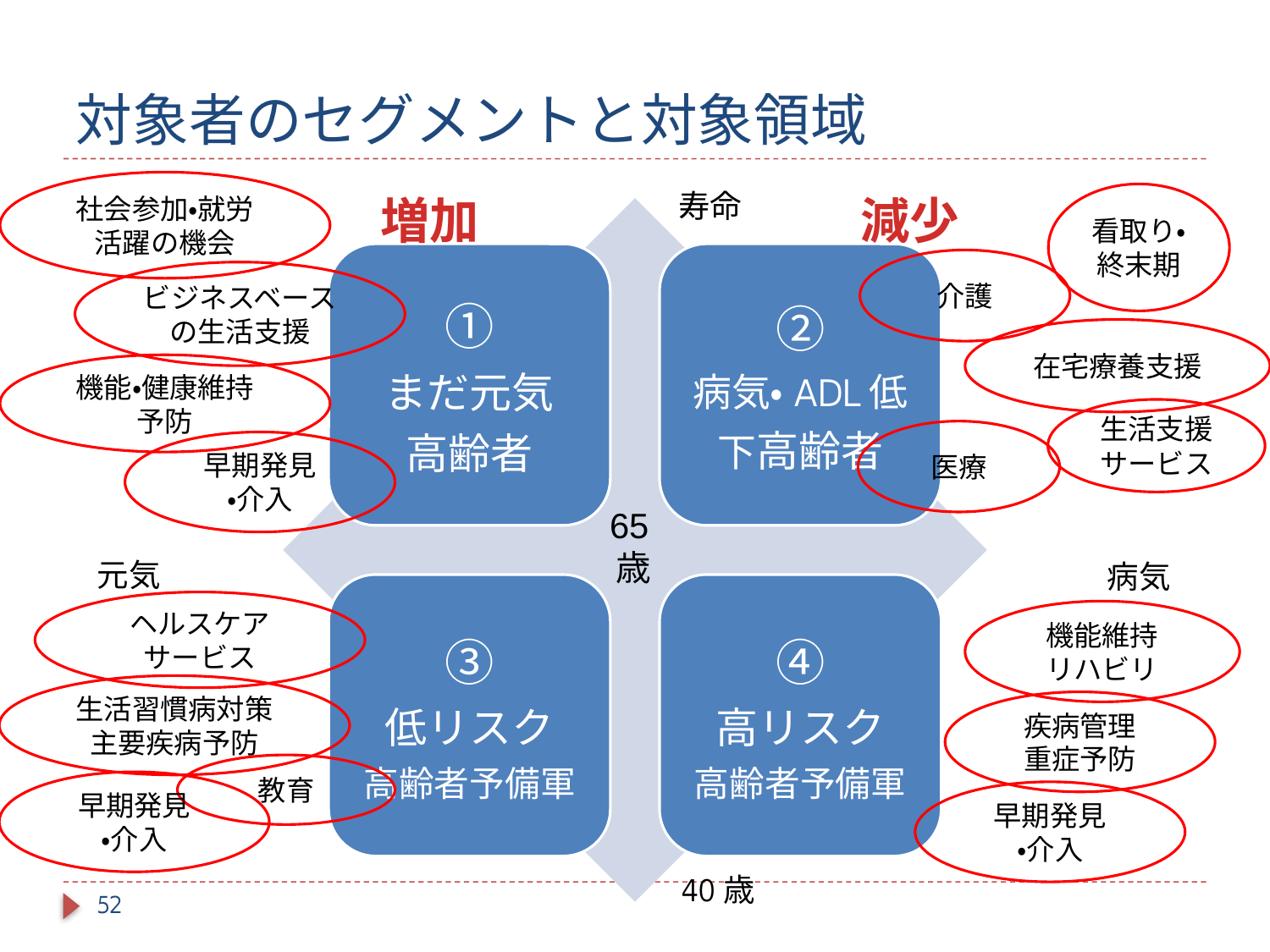

# 対象者のセグメントと対象領域
社会参加・就労
活躍の機会
寿命
看取り・終末期
増加
減少

介護
ビジネスベースの生活支援
在宅療養支援
機能・健康維持
予防
生活支援
サービス
医療
早期発見
・介入
65歳
元気
病気
ヘルスケア
サービス
機能維持
リハビリ
生活習慣病対策
主要疾病予防
疾病管理
重症予防
教育
早期発見
・介入
早期発見
・介入
40歳
52